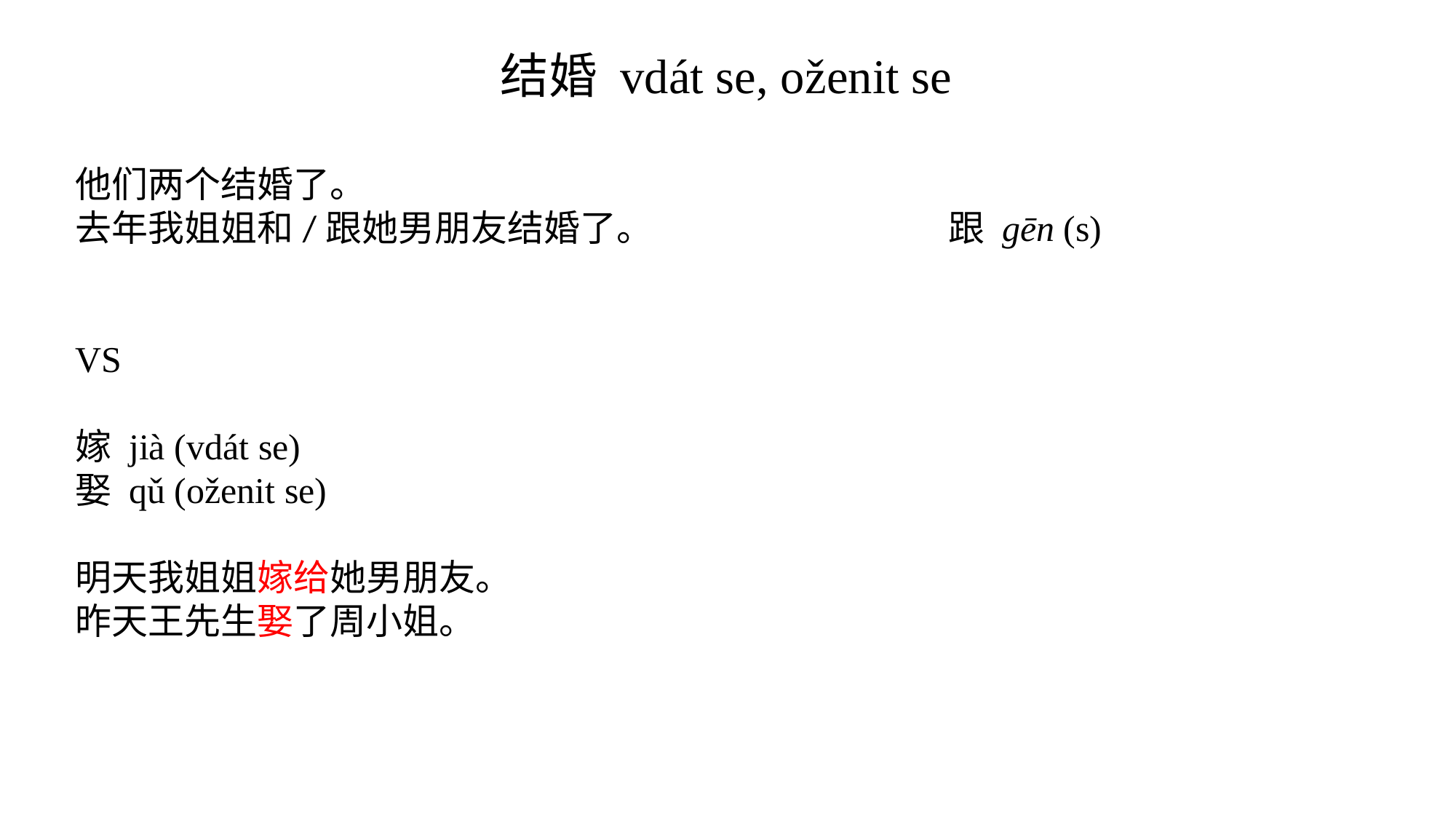

结婚 vdát se, oženit se

他们两个结婚了。
去年我姐姐和/跟她男朋友结婚了。			跟 gēn (s)

VS

嫁 jià (vdát se)
娶 qǔ (oženit se)

明天我姐姐嫁给她男朋友。
昨天王先生娶了周小姐。